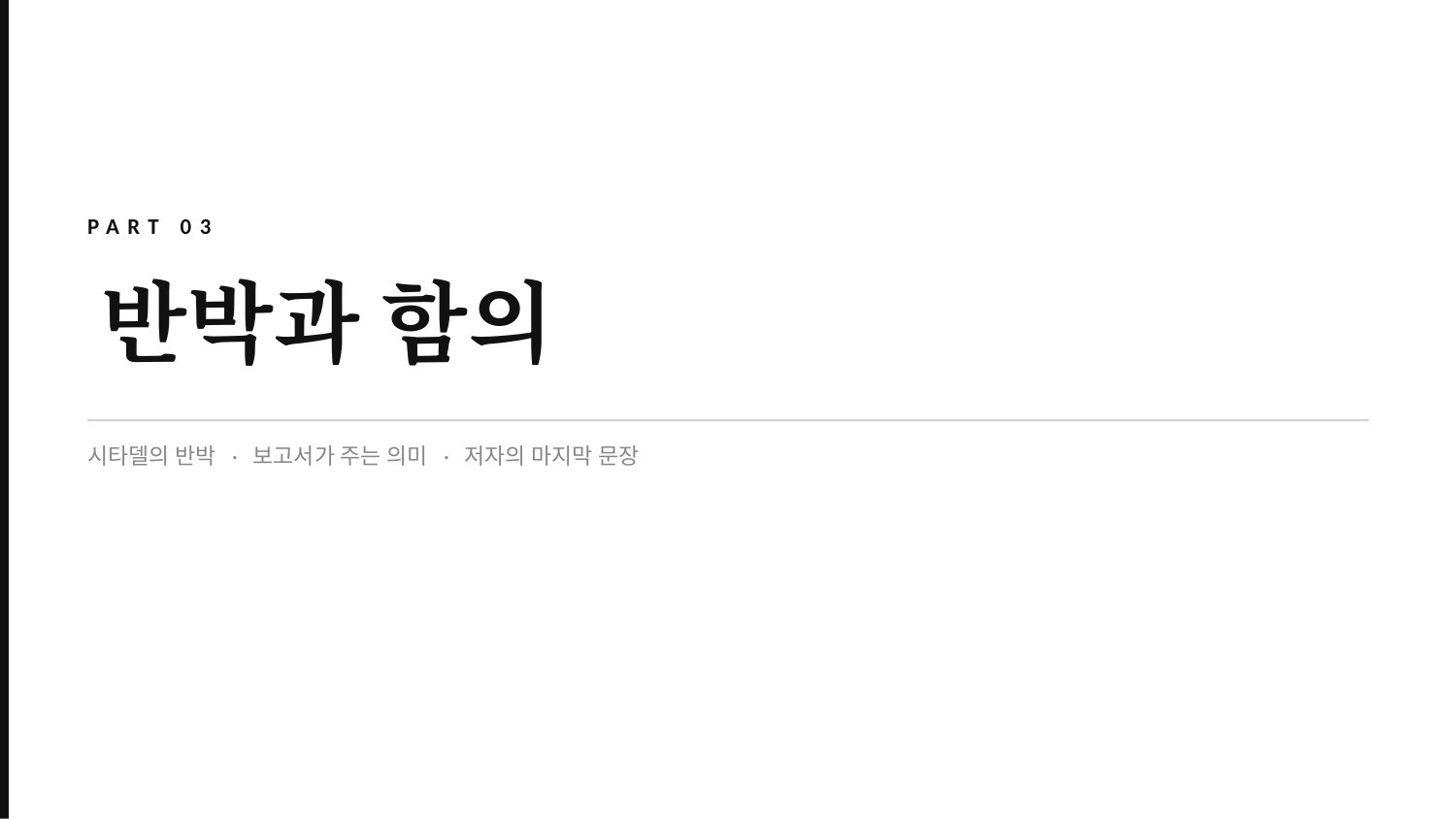

PART 03
반박과 함의

시타델의 반박  ·  보고서가 주는 의미  ·  저자의 마지막 문장